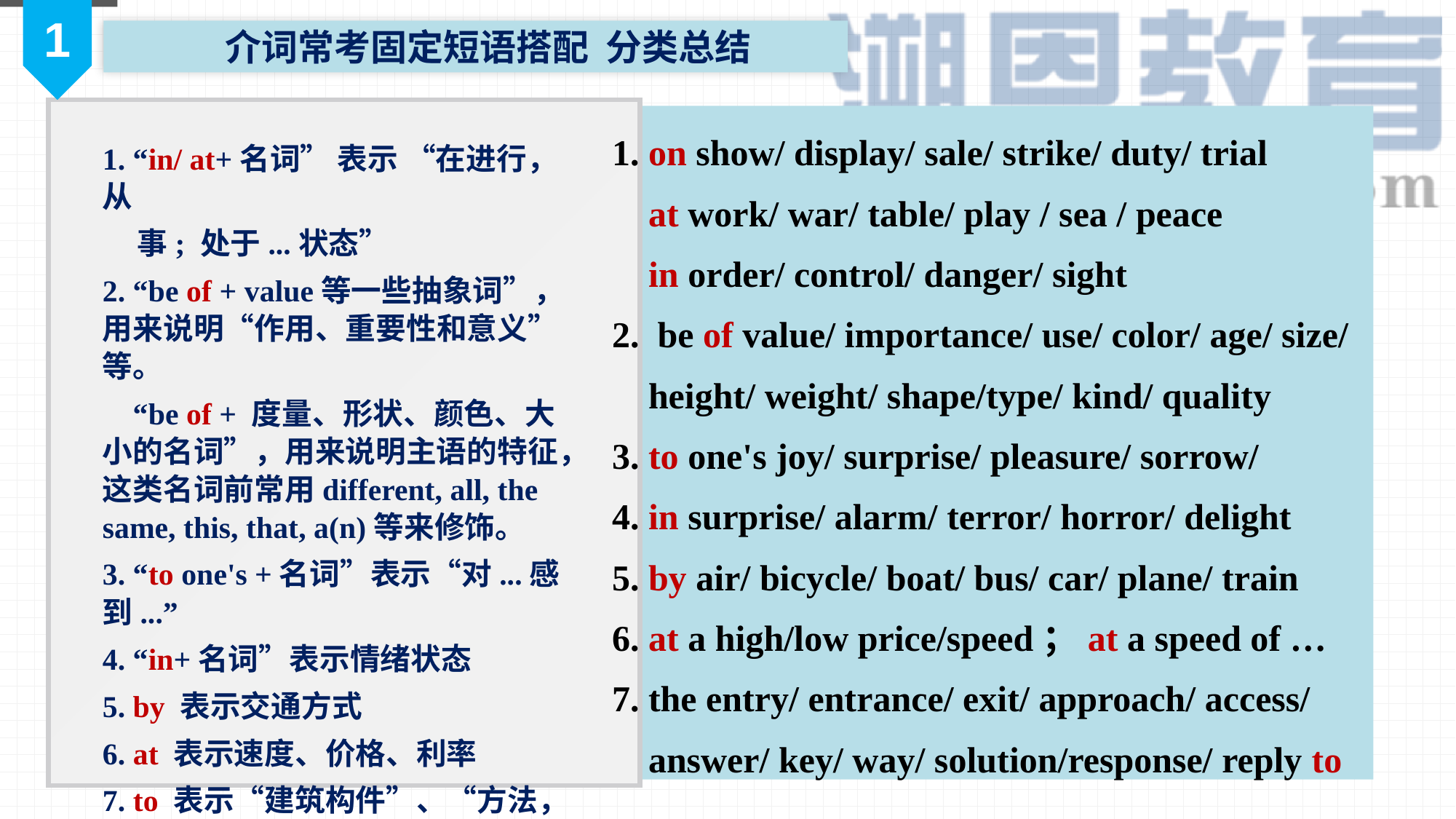

1
  介词常考固定短语搭配  分类总结

1. on show/ display/ sale/ strike/ duty/ trial
    at work/ war/ table/ play / sea / peace
    in order/ control/ danger/ sight
2.  be of value/ importance/ use/ color/ age/ size/
    height/ weight/ shape/type/ kind/ quality
3. to one's joy/ surprise/ pleasure/ sorrow/
4. in surprise/ alarm/ terror/ horror/ delight
5. by air/ bicycle/ boat/ bus/ car/ plane/ train
6. at a high/low price/speed；at a speed of …
7. the entry/ entrance/ exit/ approach/ access/
    answer/ key/ way/ solution/response/ reply to
1. “in/ at+名词” 表示 “在进行，从
    事; 处于...状态”
2. “be of + value等一些抽象词”，用来说明“作用、重要性和意义”等。
    “be of + 度量、形状、颜色、大小的名词”，用来说明主语的特征，这类名词前常用different, all, the same, this, that, a(n)等来修饰。
3. “to one's +名词”表示“对...感到...”
4. “in+名词”表示情绪状态
5. by 表示交通方式
6. at 表示速度、价格、利率
7. to 表示“建筑构件”、“方法，答案”或“回复, 反应”